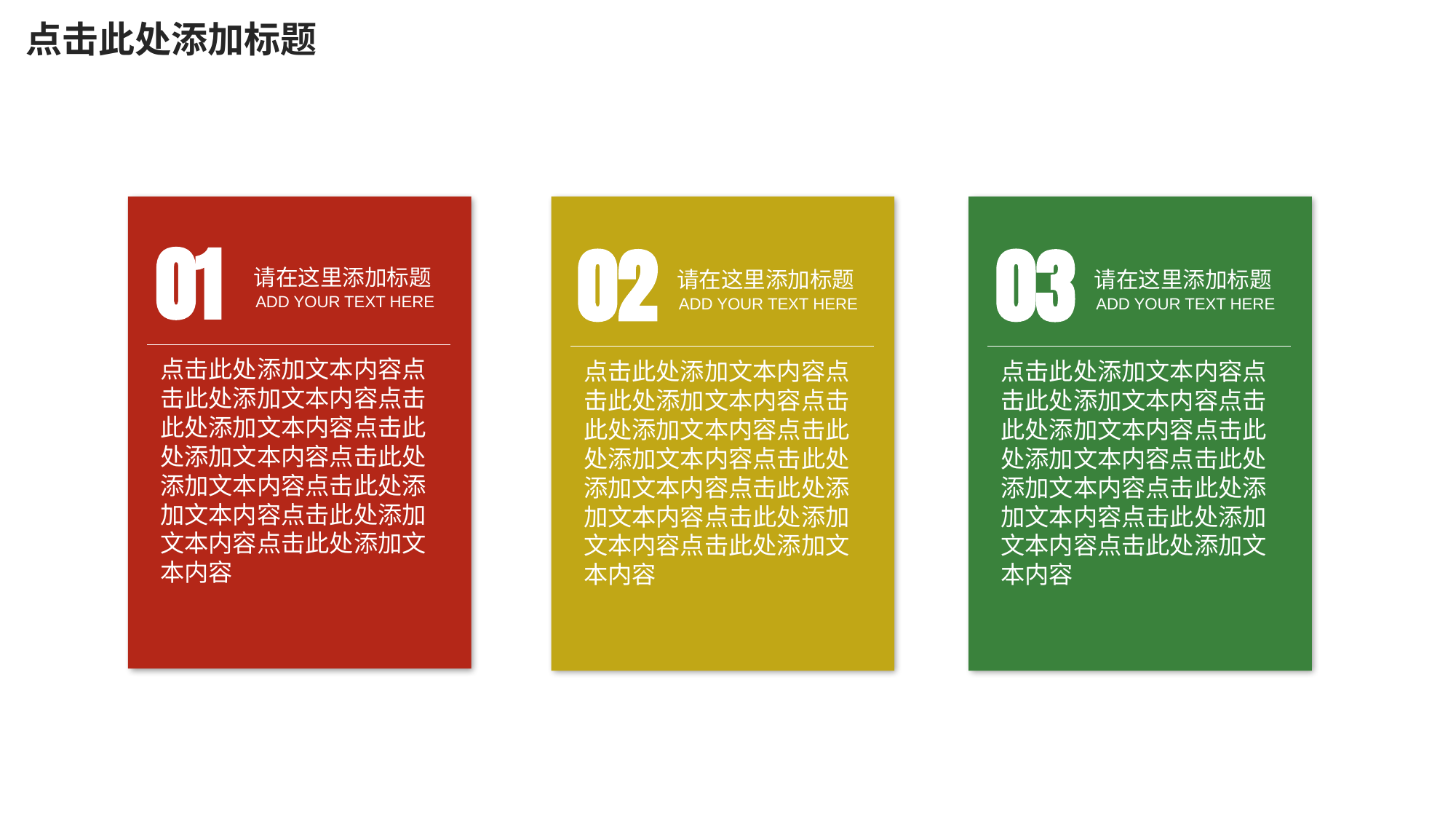

点击此处添加标题

01
02
03
请在这里添加标题
请在这里添加标题
请在这里添加标题
ADD YOUR TEXT HERE
ADD YOUR TEXT HERE
ADD YOUR TEXT HERE
点击此处添加文本内容点击此处添加文本内容点击此处添加文本内容点击此处添加文本内容点击此处添加文本内容点击此处添加文本内容点击此处添加文本内容点击此处添加文本内容
点击此处添加文本内容点击此处添加文本内容点击此处添加文本内容点击此处添加文本内容点击此处添加文本内容点击此处添加文本内容点击此处添加文本内容点击此处添加文本内容
点击此处添加文本内容点击此处添加文本内容点击此处添加文本内容点击此处添加文本内容点击此处添加文本内容点击此处添加文本内容点击此处添加文本内容点击此处添加文本内容